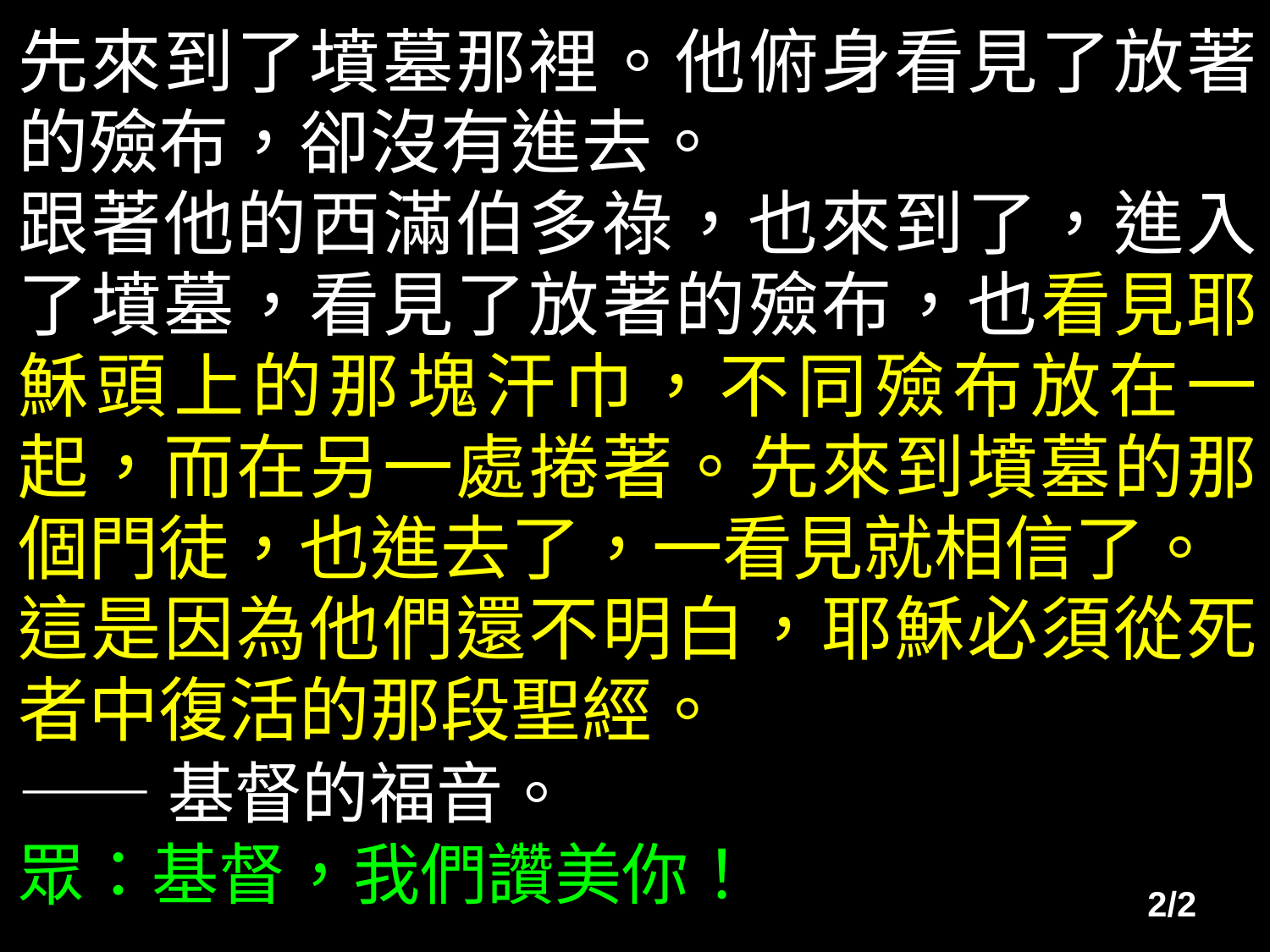

先來到了墳墓那裡。他俯身看見了放著的殮布，卻沒有進去。
跟著他的西滿伯多祿，也來到了，進入了墳墓，看見了放著的殮布，也看見耶穌頭上的那塊汗巾，不同殮布放在一起，而在另一處捲著。先來到墳墓的那個門徒，也進去了，一看見就相信了。
這是因為他們還不明白，耶穌必須從死者中復活的那段聖經。
——基督的福音。
眾：基督，我們讚美你！

2/2